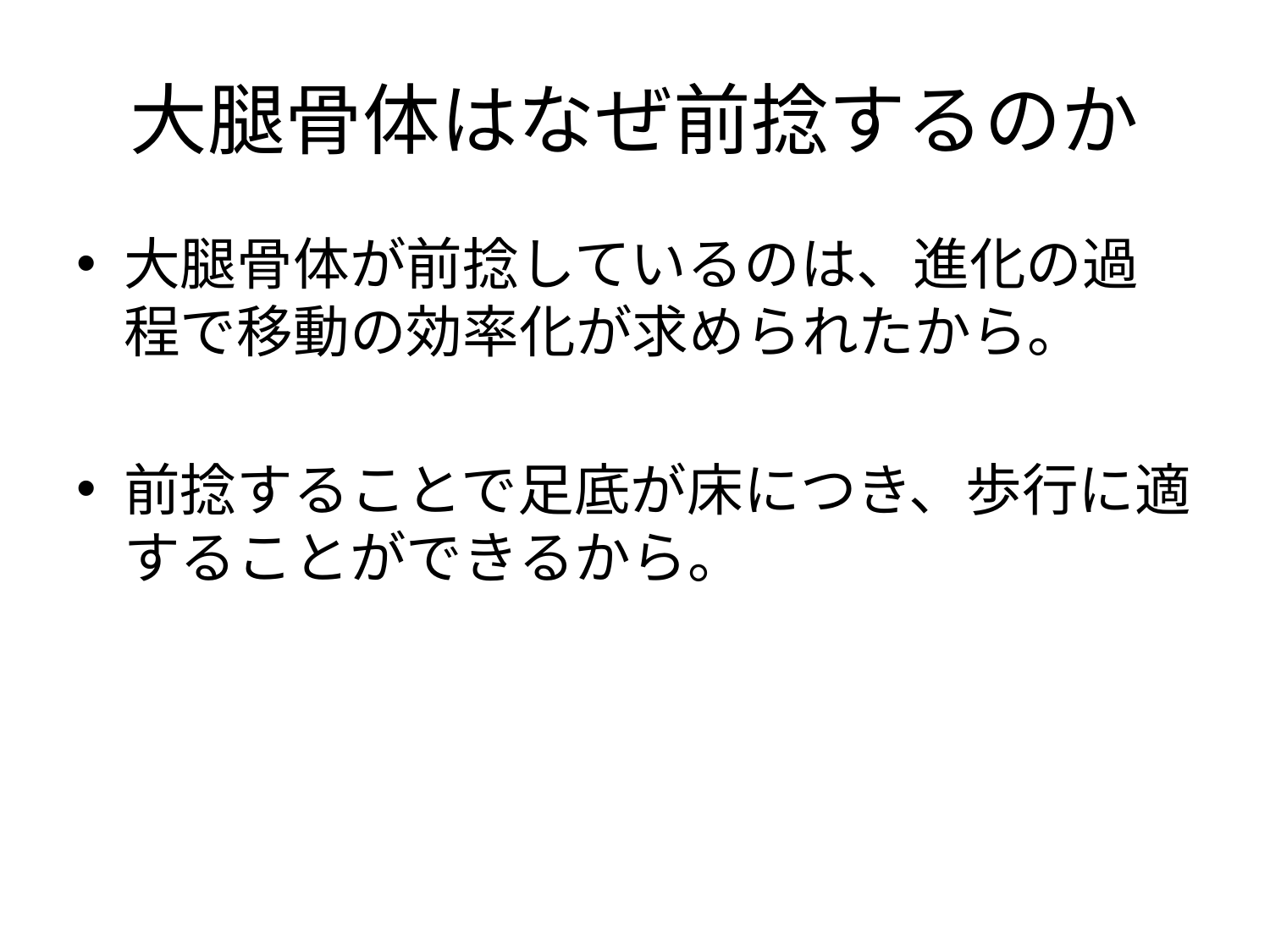

# 大腿骨体はなぜ前捻するのか
大腿骨体が前捻しているのは、進化の過程で移動の効率化が求められたから。

前捻することで足底が床につき、歩行に適することができるから。